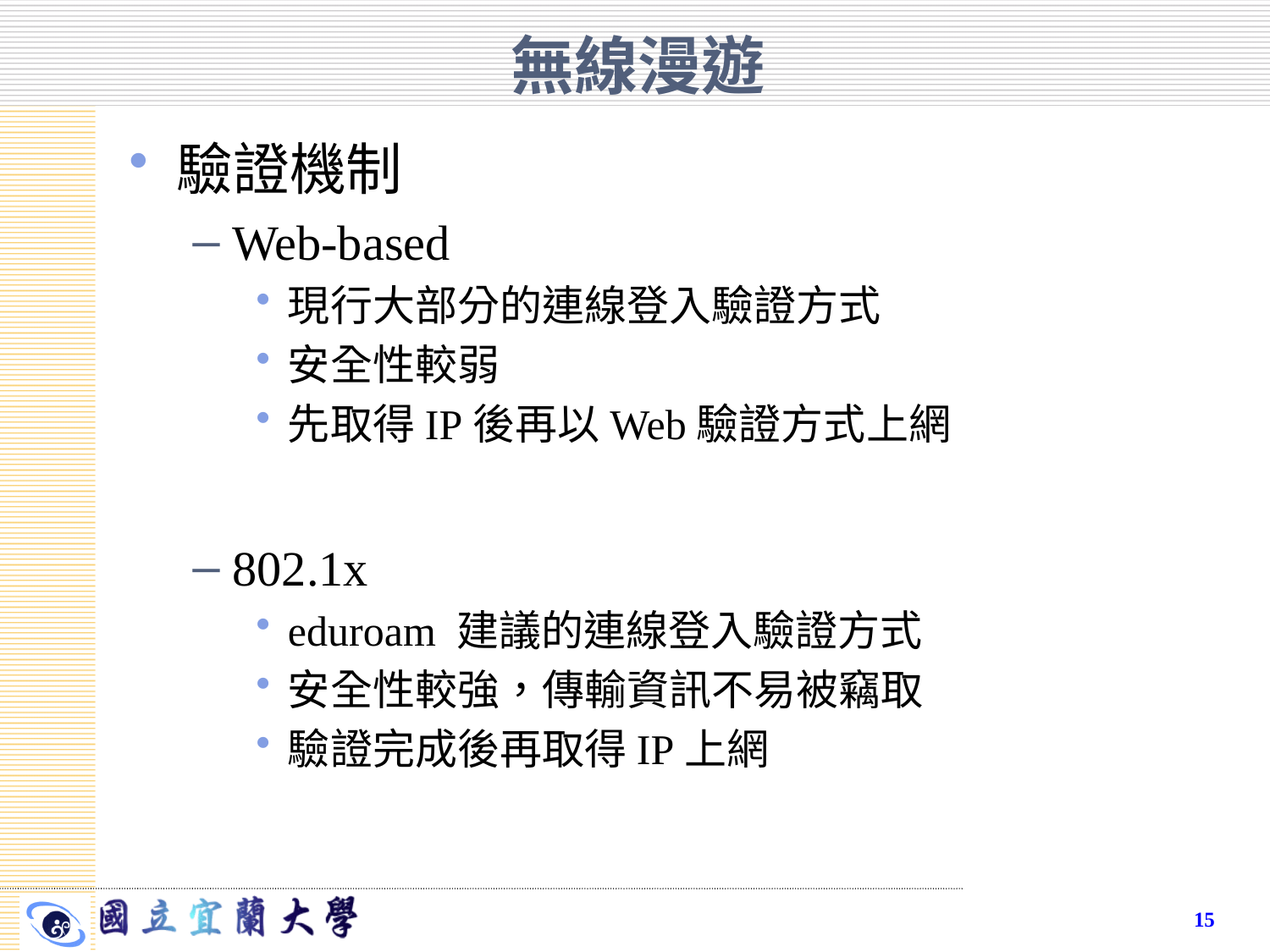

# 無線漫遊
驗證機制
Web-based
現行大部分的連線登入驗證方式
安全性較弱
先取得IP後再以Web驗證方式上網

802.1x
eduroam 建議的連線登入驗證方式
安全性較強，傳輸資訊不易被竊取
驗證完成後再取得IP上網
15